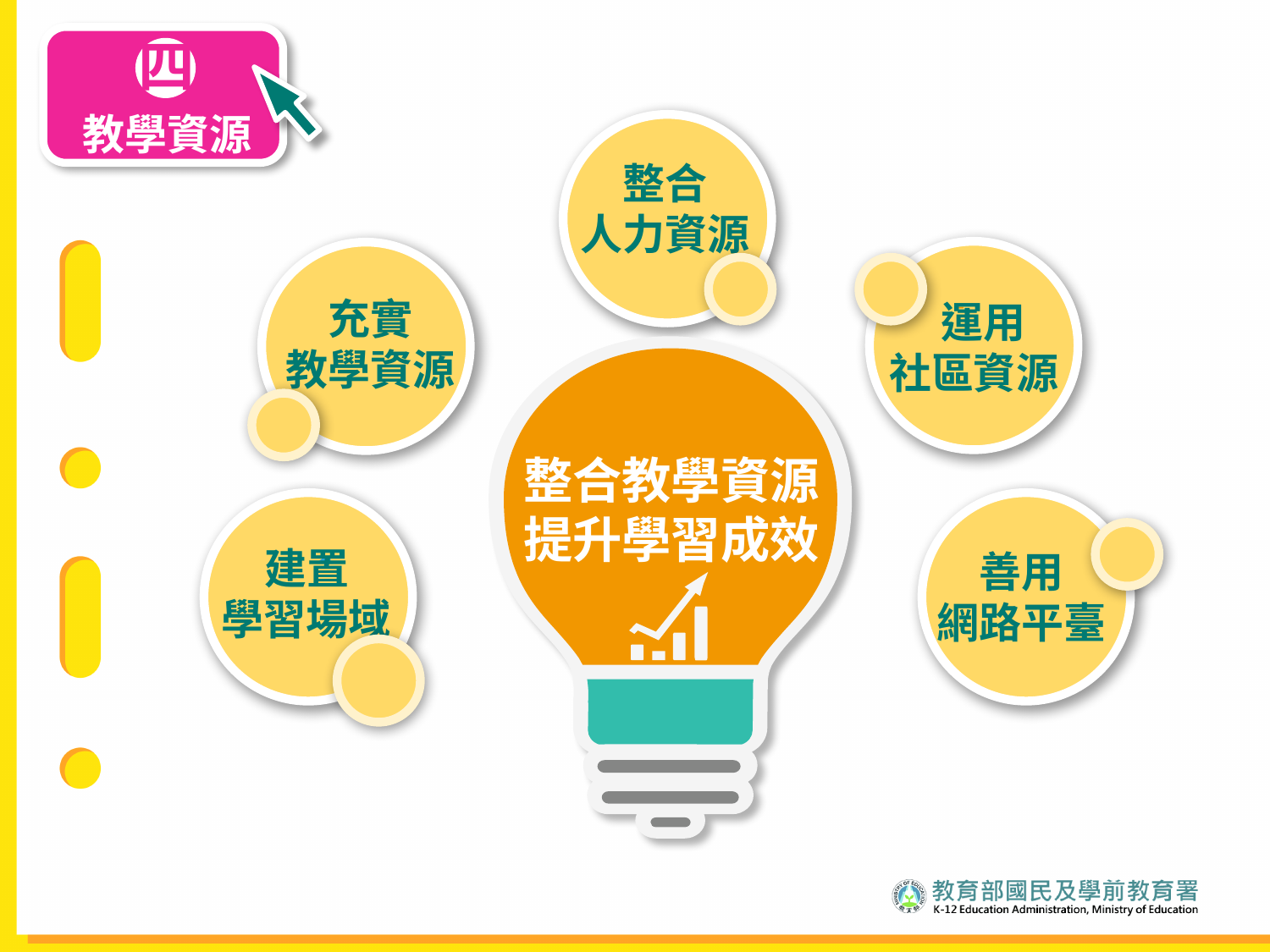

四

教學資源

整合
人力資源
充實
教學資源
 運用
社區資源

整合教學資源
提升學習成效
建置
學習場域
善用
網路平臺